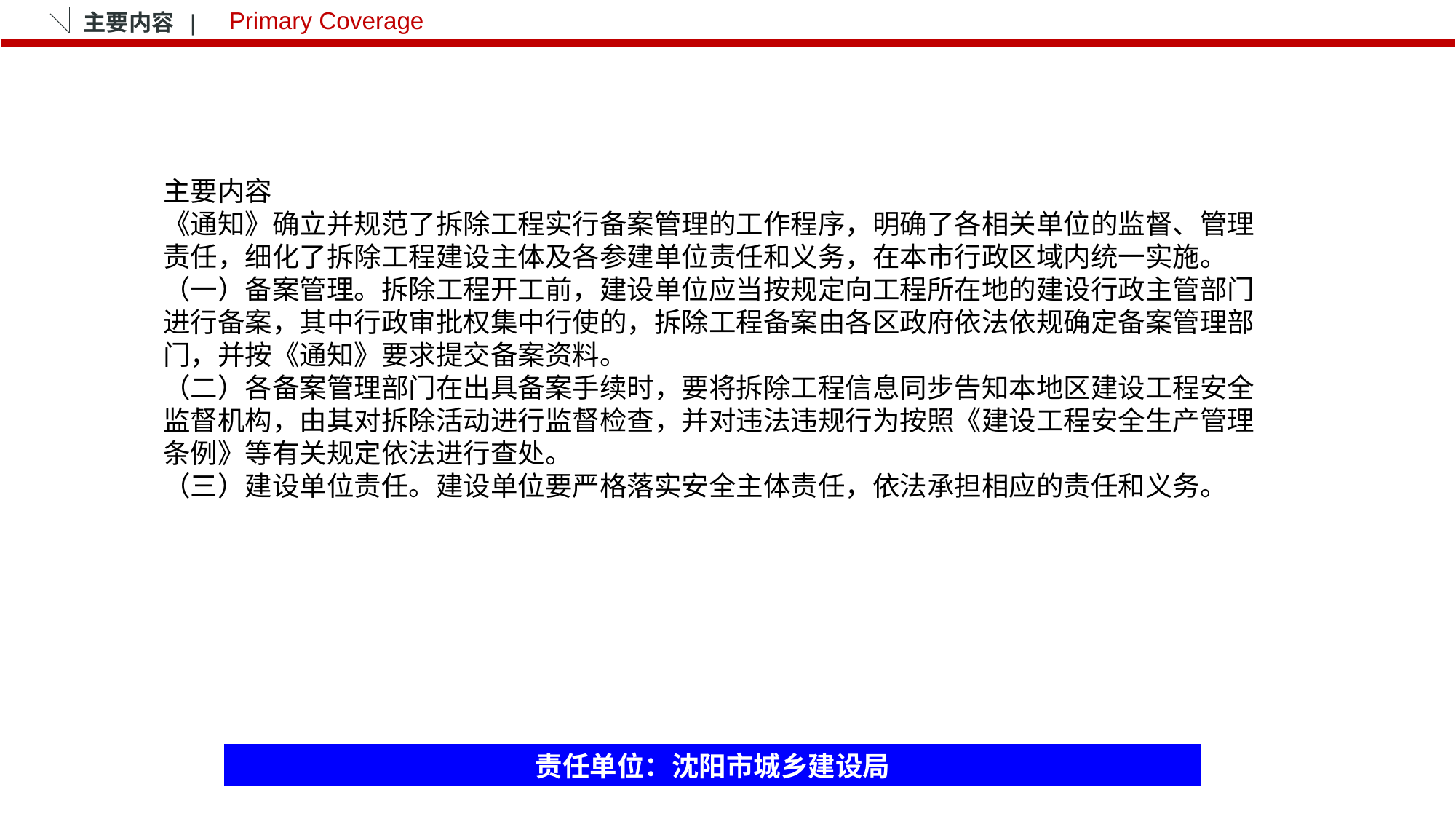

主要内容  |
Primary Coverage
主要内容
《通知》确立并规范了拆除工程实行备案管理的工作程序，明确了各相关单位的监督、管理责任，细化了拆除工程建设主体及各参建单位责任和义务，在本市行政区域内统一实施。
（一）备案管理。拆除工程开工前，建设单位应当按规定向工程所在地的建设行政主管部门进行备案，其中行政审批权集中行使的，拆除工程备案由各区政府依法依规确定备案管理部门，并按《通知》要求提交备案资料。
（二）各备案管理部门在出具备案手续时，要将拆除工程信息同步告知本地区建设工程安全监督机构，由其对拆除活动进行监督检查，并对违法违规行为按照《建设工程安全生产管理条例》等有关规定依法进行查处。
（三）建设单位责任。建设单位要严格落实安全主体责任，依法承担相应的责任和义务。
责任单位：沈阳市城乡建设局